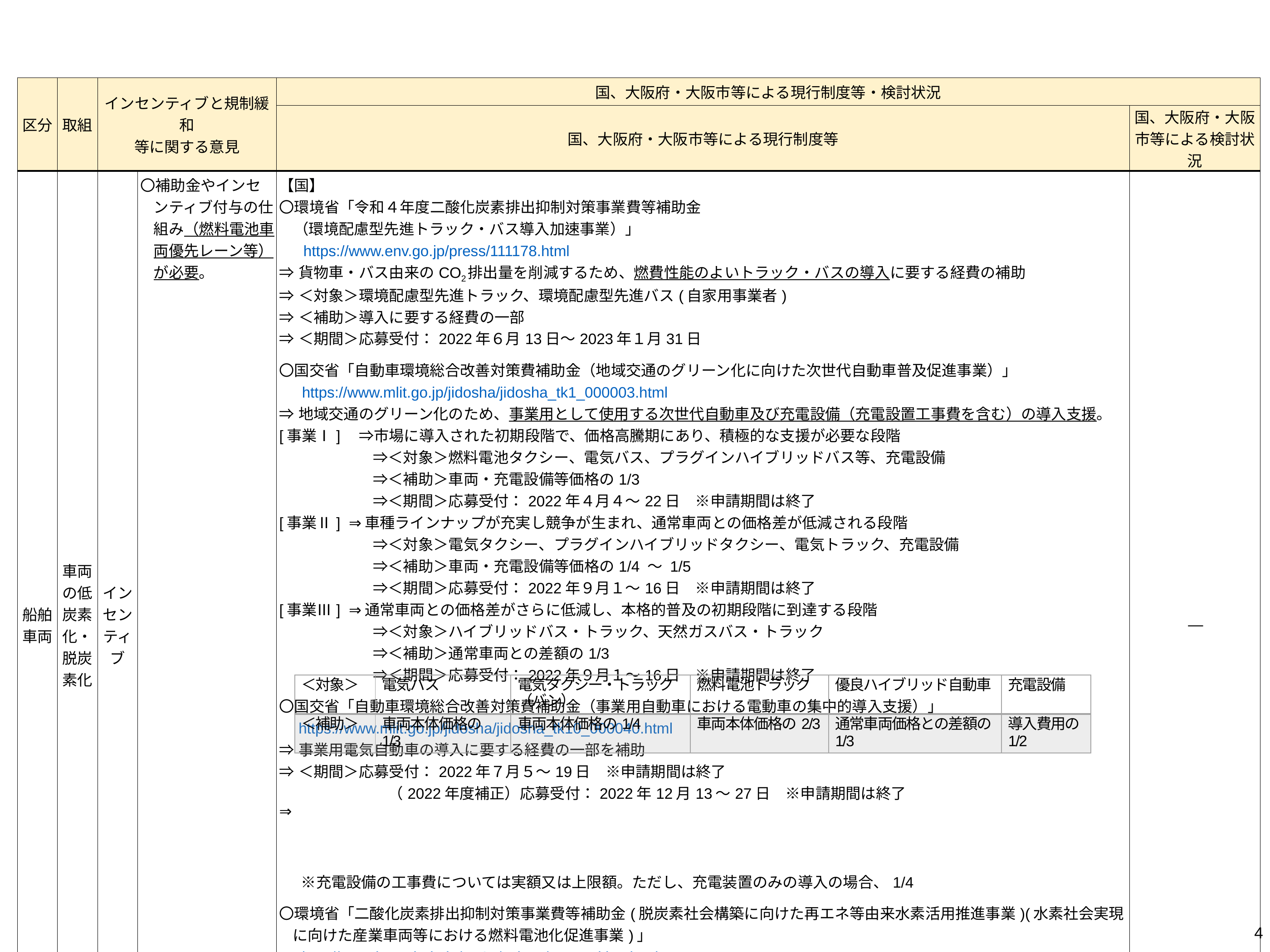

| 区分 | 取組 | インセンティブと規制緩和 等に関する意見 |  | 国、大阪府・大阪市等による現行制度等・検討状況 |  |
| --- | --- | --- | --- | --- | --- |
|  |  |  |  | 国、大阪府・大阪市等による現行制度等 | 国、大阪府・大阪市等による検討状況 |
| 船舶車両 | 車両の低炭素化・脱炭素化 | インセンティブ | 〇補助金やインセンティブ付与の仕組み（燃料電池車両優先レーン等）が必要。 | 【国】 〇環境省「令和４年度二酸化炭素排出抑制対策事業費等補助金 （環境配慮型先進トラック・バス導入加速事業）」 https://www.env.go.jp/press/111178.html ⇒貨物車・バス由来のCO2排出量を削減するため、燃費性能のよいトラック・バスの導入に要する経費の補助 ⇒＜対象＞環境配慮型先進トラック、環境配慮型先進バス(自家用事業者) ⇒＜補助＞導入に要する経費の一部 ⇒＜期間＞応募受付：2022年６月13日～2023年１月31日 〇国交省「自動車環境総合改善対策費補助金（地域交通のグリーン化に向けた次世代自動車普及促進事業）」 　 https://www.mlit.go.jp/jidosha/jidosha\_tk1\_000003.html ⇒地域交通のグリーン化のため、事業用として使用する次世代自動車及び充電設備（充電設置工事費を含む）の導入支援。 [事業Ⅰ]　⇒市場に導入された初期段階で、価格高騰期にあり、積極的な支援が必要な段階 　　　　　　 ⇒＜対象＞燃料電池タクシー、電気バス、プラグインハイブリッドバス等、充電設備 　　　　　　 ⇒＜補助＞車両・充電設備等価格の1/3 　　　　　　 ⇒＜期間＞応募受付：2022年４月４～22日　※申請期間は終了 [事業Ⅱ] ⇒車種ラインナップが充実し競争が生まれ、通常車両との価格差が低減される段階 　　　　　　 ⇒＜対象＞電気タクシー、プラグインハイブリッドタクシー、電気トラック、充電設備 　　　　　　 ⇒＜補助＞車両・充電設備等価格の1/4 ～ 1/5 　　　　　　 ⇒＜期間＞応募受付：2022年９月１～16日　※申請期間は終了 [事業Ⅲ] ⇒通常車両との価格差がさらに低減し、本格的普及の初期段階に到達する段階 　　　　　　 ⇒＜対象＞ハイブリッドバス・トラック、天然ガスバス・トラック 　　　　　　 ⇒＜補助＞通常車両との差額の1/3 　　　　　　 ⇒＜期間＞応募受付：2022年９月１～16日　※申請期間は終了 〇国交省「自動車環境総合改善対策費補助金（事業用自動車における電動車の集中的導入支援）」 　https://www.mlit.go.jp/jidosha/jidosha\_tk10\_000040.html ⇒事業用電気自動車の導入に要する経費の一部を補助 ⇒＜期間＞応募受付：2022年７月５～19日　※申請期間は終了 　　　　　　　 （2022年度補正）応募受付：2022年12月13～27日　※申請期間は終了 ⇒ 　 ※充電設備の工事費については実額又は上限額。ただし、充電装置のみの導入の場合、1/4 〇環境省「二酸化炭素排出抑制対策事業費等補助金(脱炭素社会構築に向けた再エネ等由来水素活用推進事業)(水素社会実現に向けた産業車両等における燃料電池化促進事業)」 　 http://www.heco-hojo.jp/yR04/suisos/competition.html ⇒①再生エネ等から地域で水素を製造、貯蔵・運搬及び利活用することを支援。BCP活用等水素の特性を活かした事業を支援。 　 ②運輸部門等の脱炭素化及び水素需要の増大に向け、モビリティへの水素活用を支援。 ⇒＜期間＞応募受付：2022年４月25日～９月30日　※申請期間は終了 ⇒＜対象＞燃料電池バス、燃料電池フォークリフト | — |
| ＜対象＞ | 電気バス | 電気タクシー・トラック（バン） | 燃料電池トラック | 優良ハイブリッド自動車 | 充電設備 |
| --- | --- | --- | --- | --- | --- |
| ＜補助＞ | 車両本体価格の1/3 | 車両本体価格の1/4 | 車両本体価格の2/3 | 通常車両価格との差額の1/3 | 導入費用の1/2 |
4